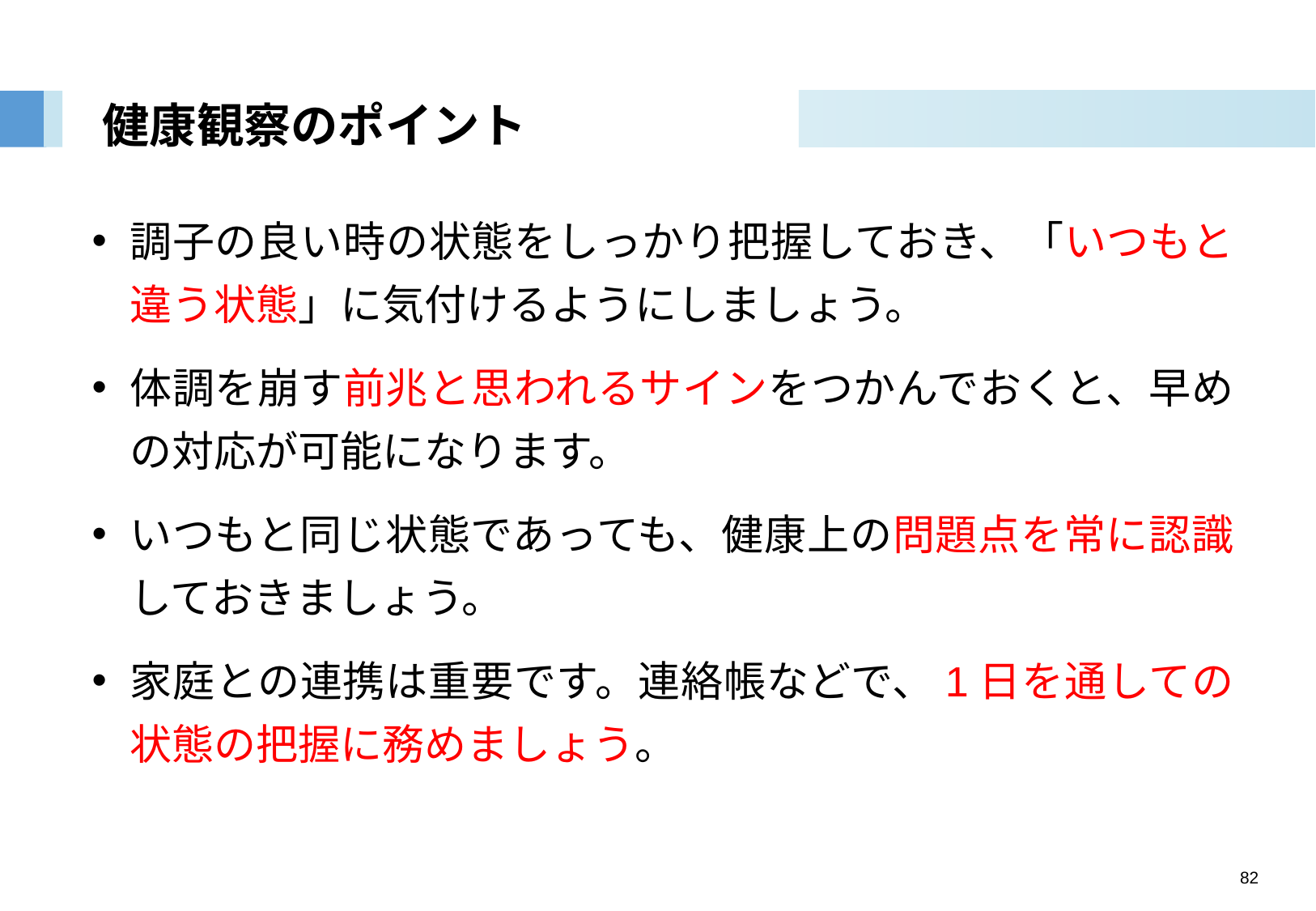

# 健康観察のポイント
調子の良い時の状態をしっかり把握しておき、「いつもと違う状態」に気付けるようにしましょう。
体調を崩す前兆と思われるサインをつかんでおくと、早めの対応が可能になります。
いつもと同じ状態であっても、健康上の問題点を常に認識しておきましょう。
家庭との連携は重要です。連絡帳などで、1日を通しての状態の把握に務めましょう。
82